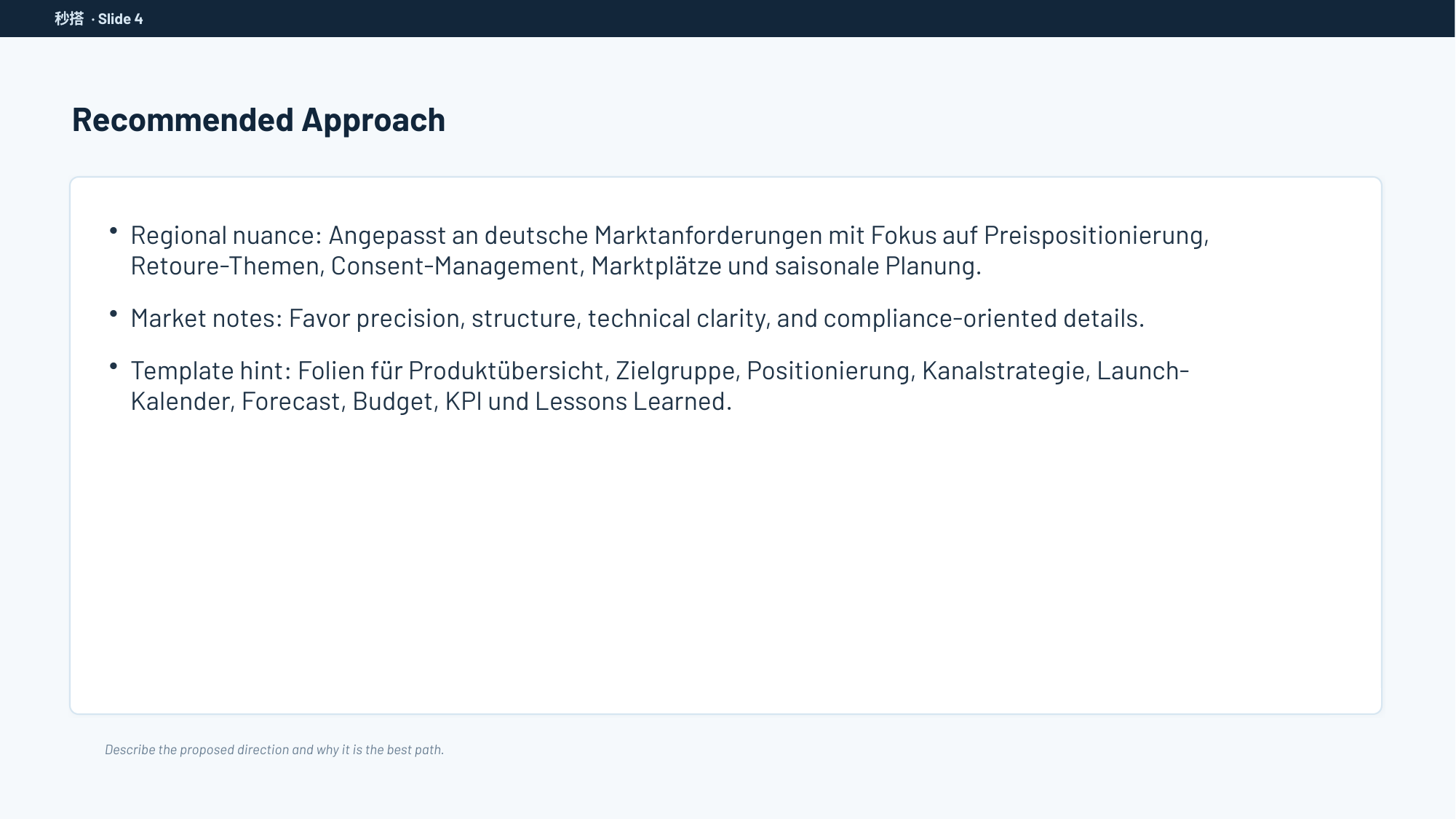

秒搭 · Slide 4
Recommended Approach

Regional nuance: Angepasst an deutsche Marktanforderungen mit Fokus auf Preispositionierung, Retoure-Themen, Consent-Management, Marktplätze und saisonale Planung.
Market notes: Favor precision, structure, technical clarity, and compliance-oriented details.
Template hint: Folien für Produktübersicht, Zielgruppe, Positionierung, Kanalstrategie, Launch-Kalender, Forecast, Budget, KPI und Lessons Learned.
Describe the proposed direction and why it is the best path.